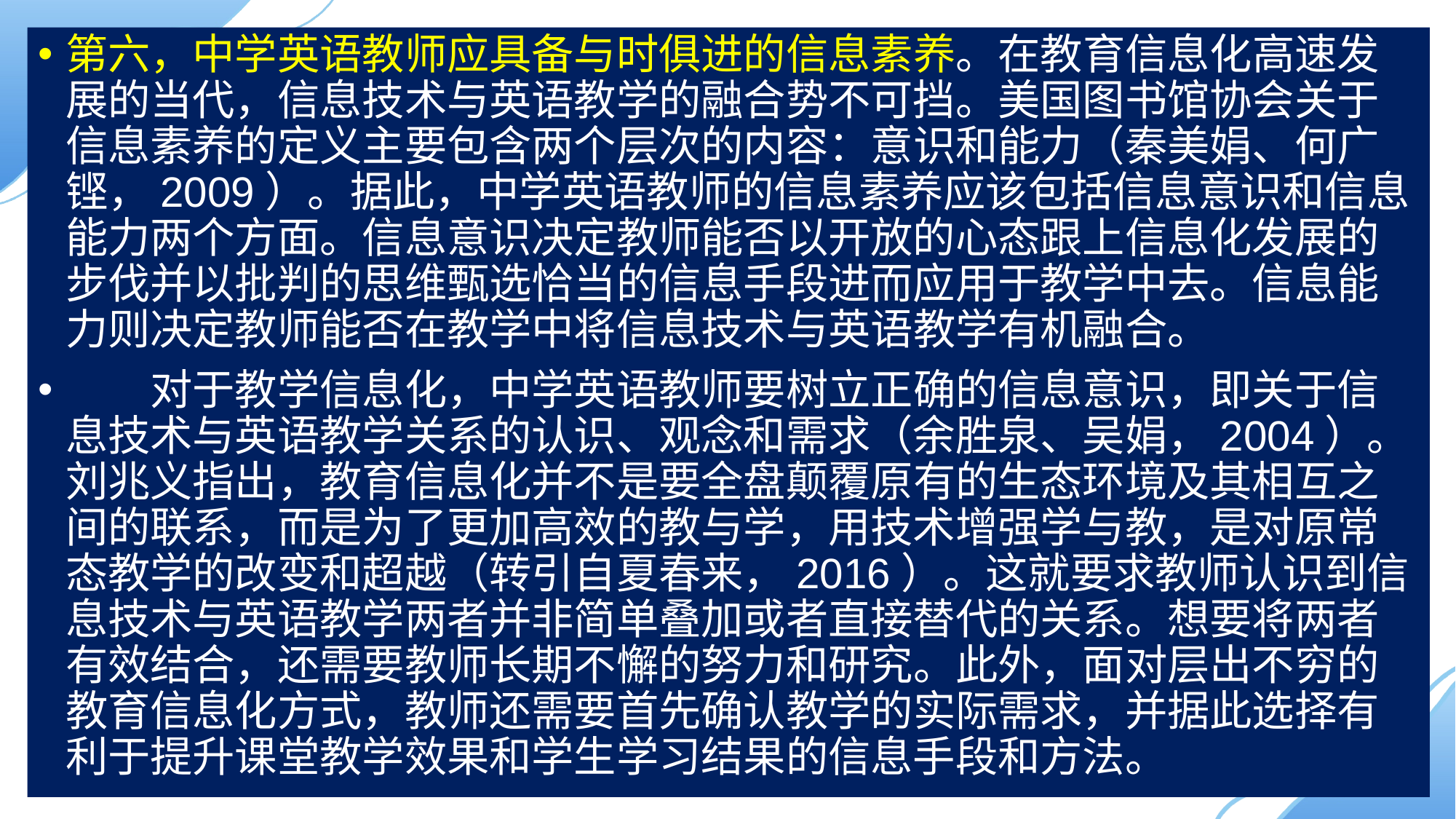

第六，中学英语教师应具备与时俱进的信息素养。在教育信息化高速发展的当代，信息技术与英语教学的融合势不可挡。美国图书馆协会关于信息素养的定义主要包含两个层次的内容：意识和能力（秦美娟、何广铿，2009）。据此，中学英语教师的信息素养应该包括信息意识和信息能力两个方面。信息意识决定教师能否以开放的心态跟上信息化发展的步伐并以批判的思维甄选恰当的信息手段进而应用于教学中去。信息能力则决定教师能否在教学中将信息技术与英语教学有机融合。
　　对于教学信息化，中学英语教师要树立正确的信息意识，即关于信息技术与英语教学关系的认识、观念和需求（余胜泉、吴娟，2004）。刘兆义指出，教育信息化并不是要全盘颠覆原有的生态环境及其相互之间的联系，而是为了更加高效的教与学，用技术增强学与教，是对原常态教学的改变和超越（转引自夏春来，2016）。这就要求教师认识到信息技术与英语教学两者并非简单叠加或者直接替代的关系。想要将两者有效结合，还需要教师长期不懈的努力和研究。此外，面对层出不穷的教育信息化方式，教师还需要首先确认教学的实际需求，并据此选择有利于提升课堂教学效果和学生学习结果的信息手段和方法。